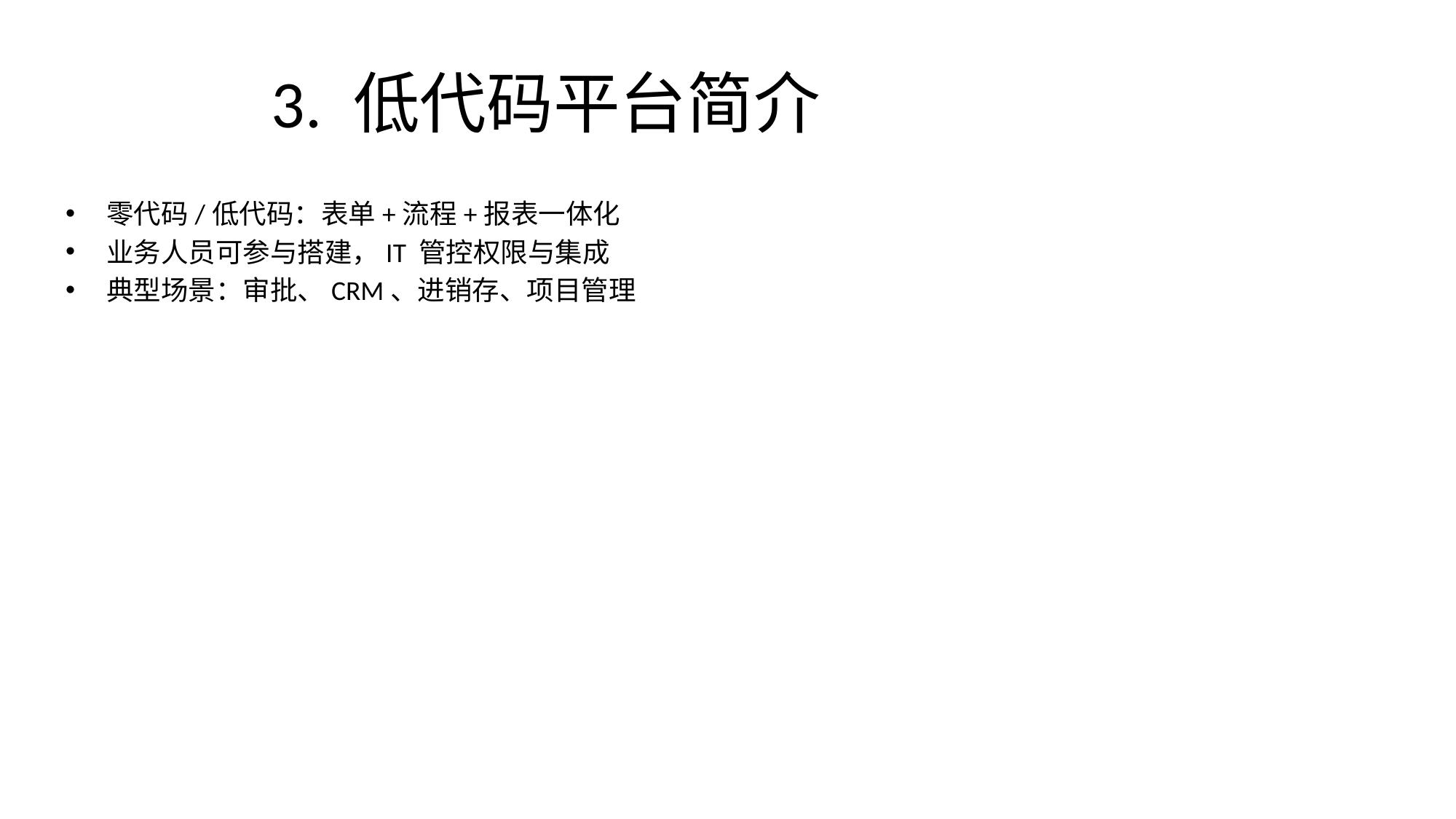

# 3. 低代码平台简介
零代码/低代码：表单+流程+报表一体化
业务人员可参与搭建，IT 管控权限与集成
典型场景：审批、CRM、进销存、项目管理